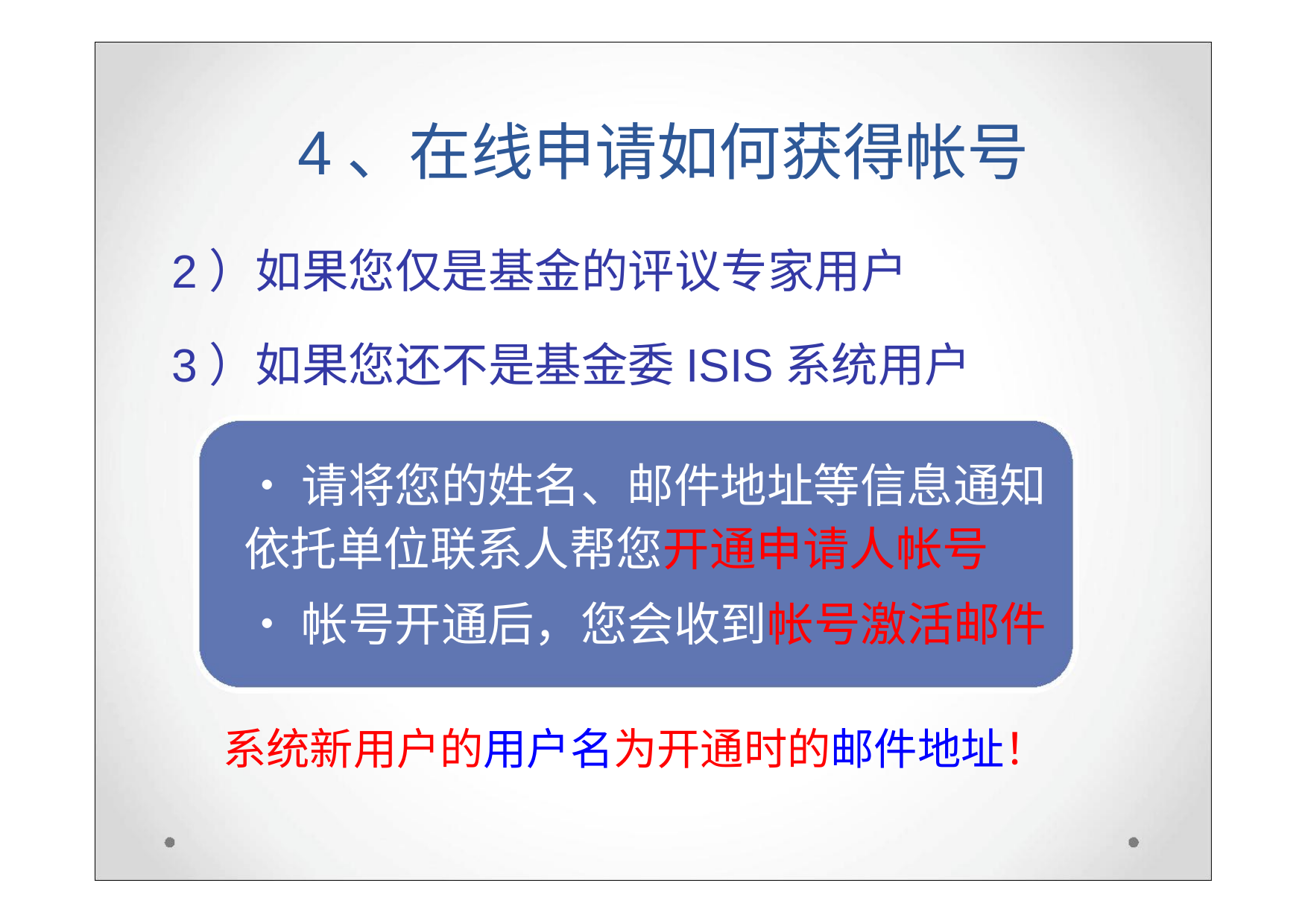

4、在线申请如何获得帐号
2）如果您仅是基金的评议专家用户
3）如果您还不是基金委ISIS系统用户
•请将您的姓名、邮件地址等信息通知
依托单位联系人帮您开通申请人帐号
•帐号开通后，您会收到帐号激活邮件
系统新用户的用户名为开通时的邮件地址！